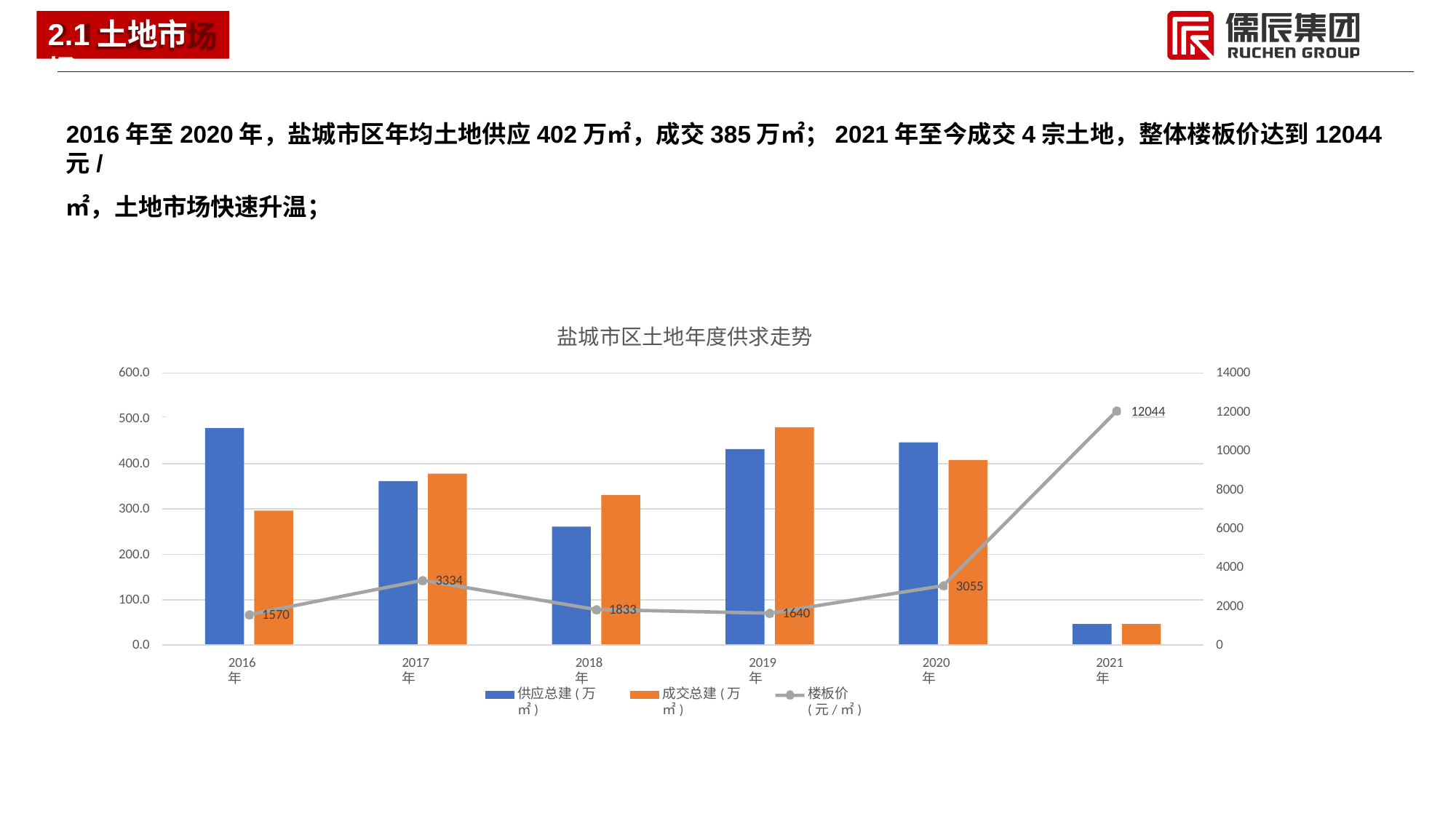

# 2.1土地市场

2016年至2020年，盐城市区年均土地供应402万㎡，成交385万㎡；2021年至今成交4宗土地，整体楼板价达到12044元/
㎡，土地市场快速升温；
盐城市区土地年度供求走势
600.0
14000

 	12044
12000

500.0

10000

400.0

8000

300.0

6000

200.0

4000
3334
3055

100.0
2000
1833

1640
1570

0.0
0

2016年
2017年
2018年
2019年
2020年
2021年
供应总建(万㎡)
成交总建(万㎡)
楼板价(元/㎡)